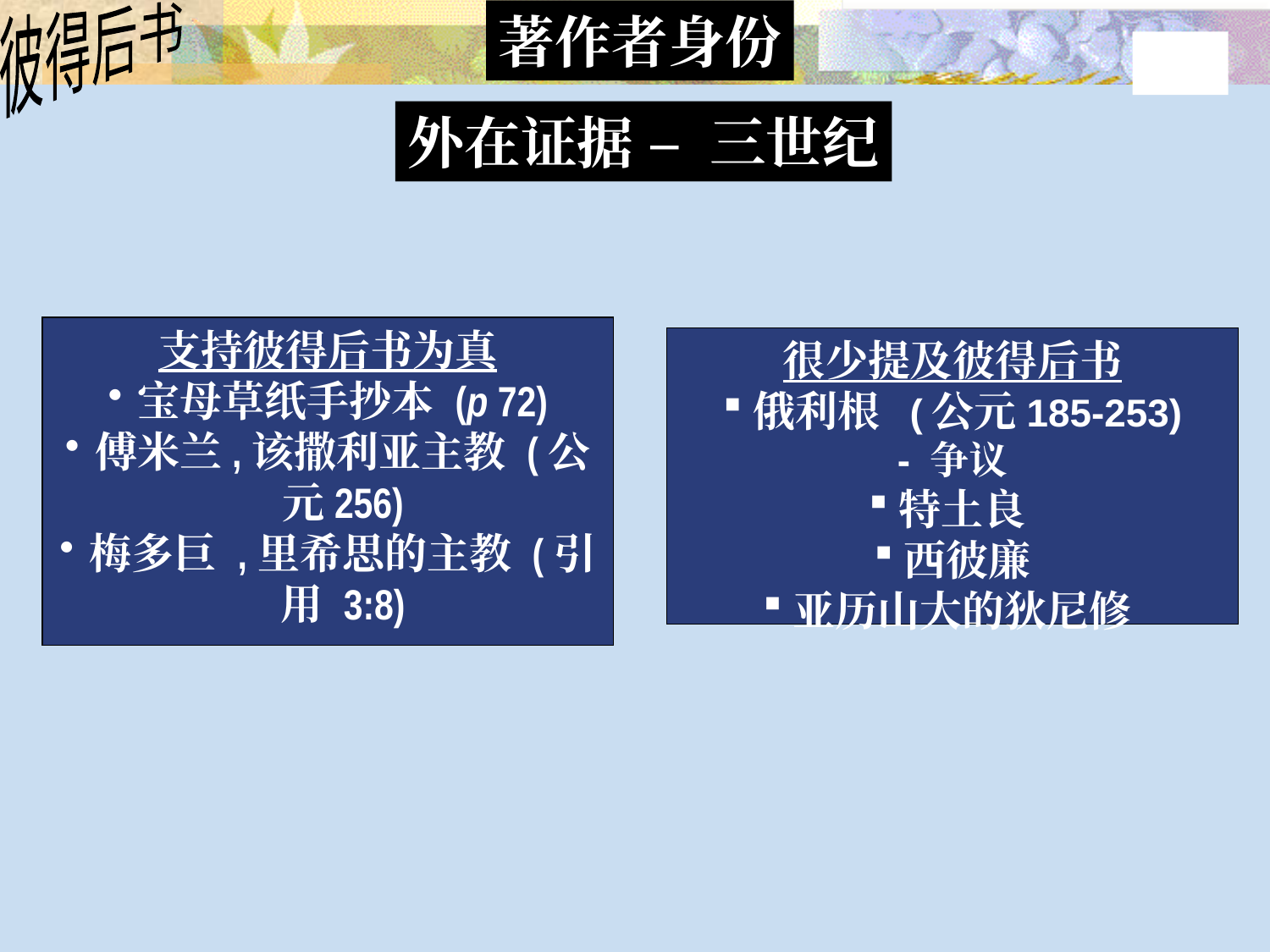

Authorship – External Evidence 3
彼得后书
著作者身份
285

外在证据 –  三世纪
支持彼得后书为真
宝母草纸手抄本 (p 72)
傅米兰,该撒利亚主教 (公元256)
梅多巨 ,里希思的主教 (引用 3:8)

很少提及彼得后书
俄利根  (公元185-253)
- 争议
特土良
西彼廉
亚历山大的狄尼修